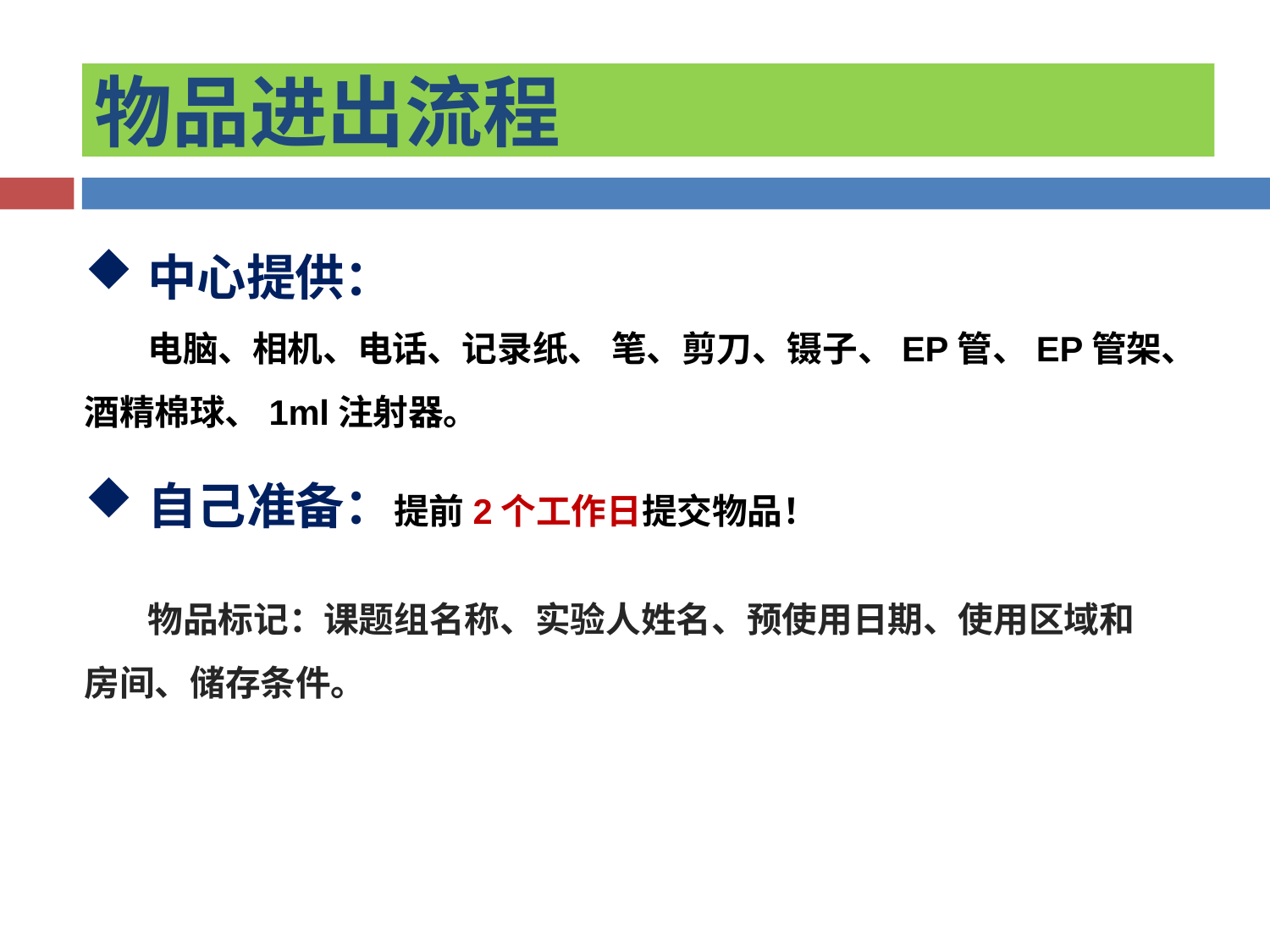

物品进出流程
中心提供：
电脑、相机、电话、记录纸、 笔、剪刀、镊子、EP管、EP管架、酒精棉球、1ml注射器。

自己准备：提前2个工作日提交物品！

物品标记：课题组名称、实验人姓名、预使用日期、使用区域和房间、储存条件。